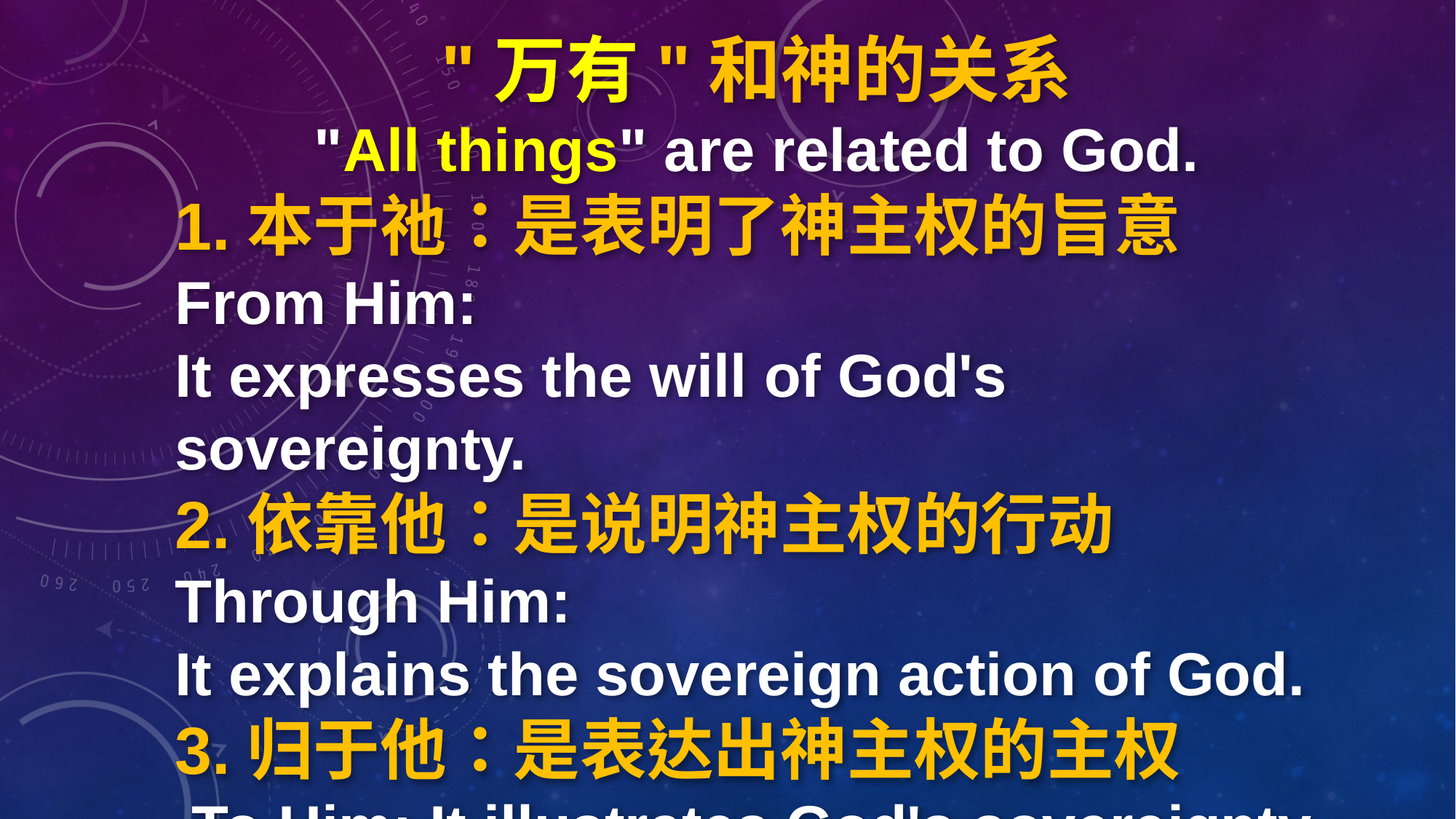

"万有"和神的关系
"All things" are related to God.
1.本于祂：是表明了神主权的旨意
From Him:
It expresses the will of God's sovereignty.
2.依靠他：是说明神主权的行动
Through Him:
It explains the sovereign action of God.
3.归于他：是表达出神主权的主权
 To Him: It illustrates God's sovereignty.